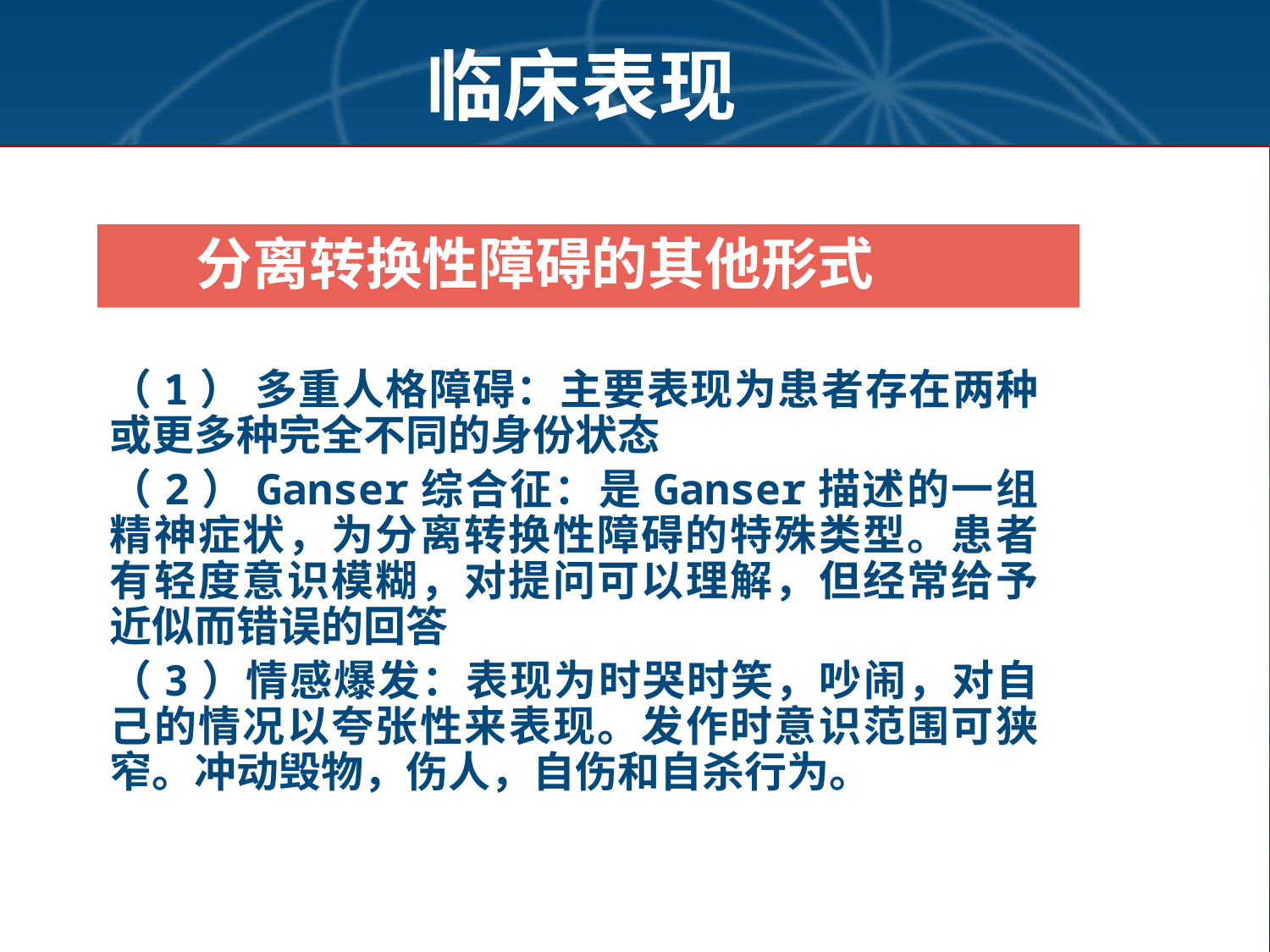

临床表现

分离转换性障碍的其他形式

（1） 多重人格障碍：主要表现为患者存在两种或更多种完全不同的身份状态
（2）Ganser综合征：是Ganser描述的一组精神症状，为分离转换性障碍的特殊类型。患者有轻度意识模糊，对提问可以理解，但经常给予近似而错误的回答
（3）情感爆发：表现为时哭时笑，吵闹，对自己的情况以夸张性来表现。发作时意识范围可狭窄。冲动毁物，伤人，自伤和自杀行为。